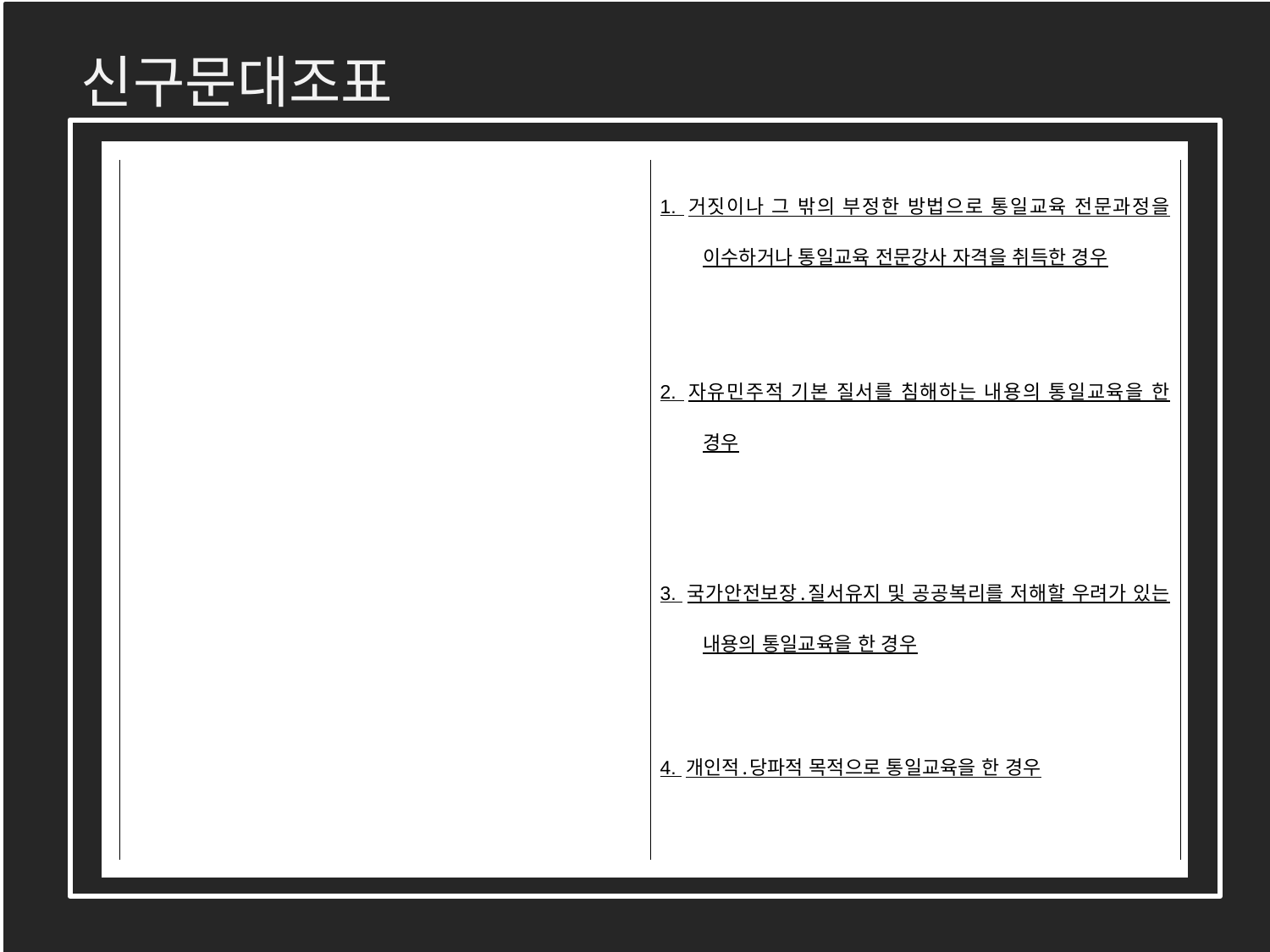

신구문대조표

|  | 1. 거짓이나 그 밖의 부정한 방법으로 통일교육 전문과정을 이수하거나 통일교육 전문강사 자격을 취득한 경우 |
| --- | --- |
|  | 2. 자유민주적 기본 질서를 침해하는 내용의 통일교육을 한 경우 |
|  | 3. 국가안전보장․질서유지 및 공공복리를 저해할 우려가 있는 내용의 통일교육을 한 경우 |
|  | 4. 개인적․당파적 목적으로 통일교육을 한 경우 |